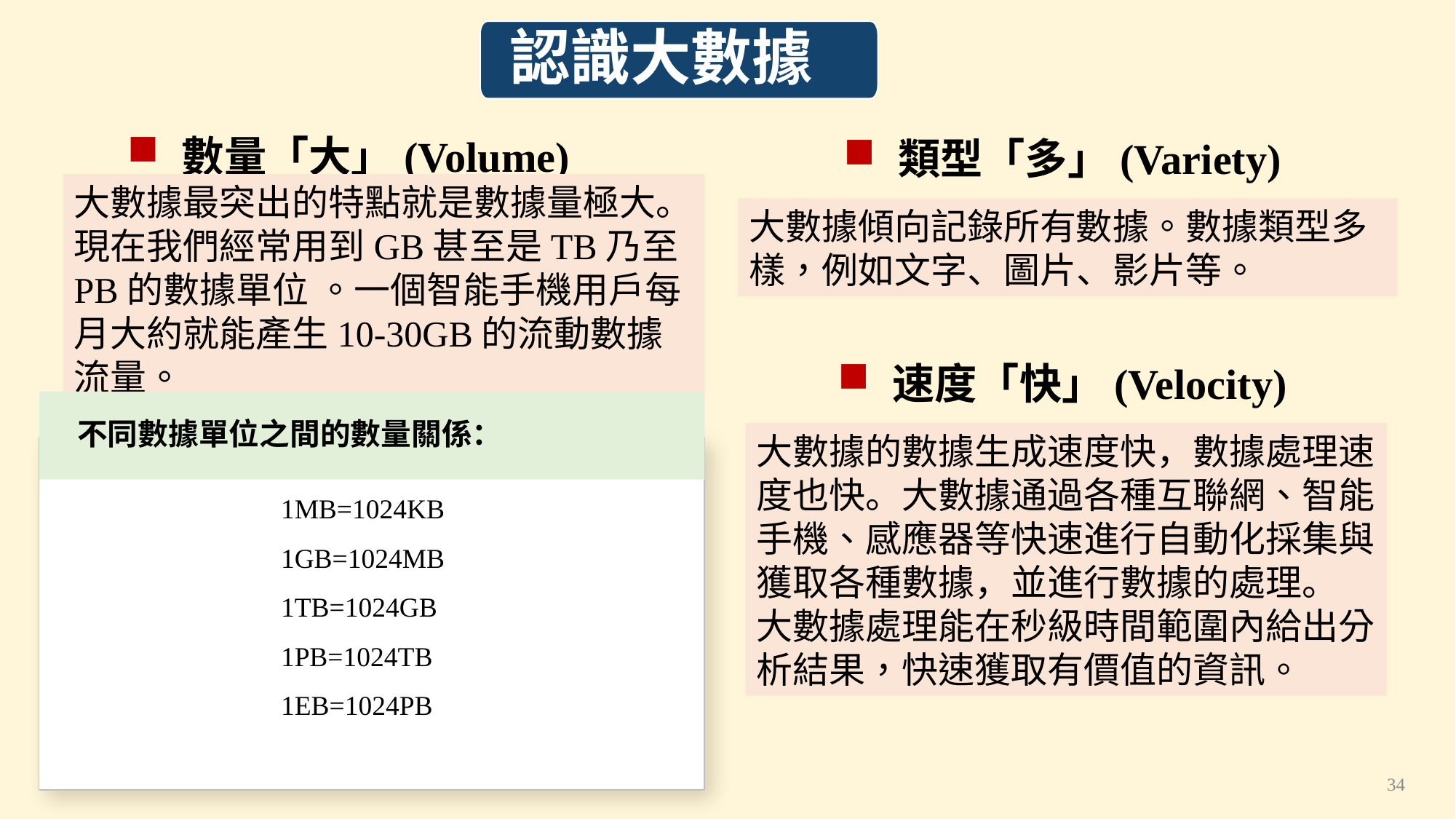

認識大數據
數量「大」(Volume)
類型「多」(Variety)
大數據最突出的特點就是數據量極大。現在我們經常用到GB甚至是TB乃至PB的數據單位 。一個智能手機用戶每月大約就能產生10-30GB的流動數據流量。
大數據傾向記錄所有數據。數據類型多樣，例如文字、圖片、影片等。
速度「快」(Velocity)

不同數據單位之間的數量關係：

1MB=1024KB
1GB=1024MB
1TB=1024GB
1PB=1024TB
1EB=1024PB
大數據的數據生成速度快，數據處理速度也快。大數據通過各種互聯網、智能手機、感應器等快速進行自動化採集與獲取各種數據，並進行數據的處理。
大數據處理能在秒級時間範圍內給出分析結果，快速獲取有價值的資訊。